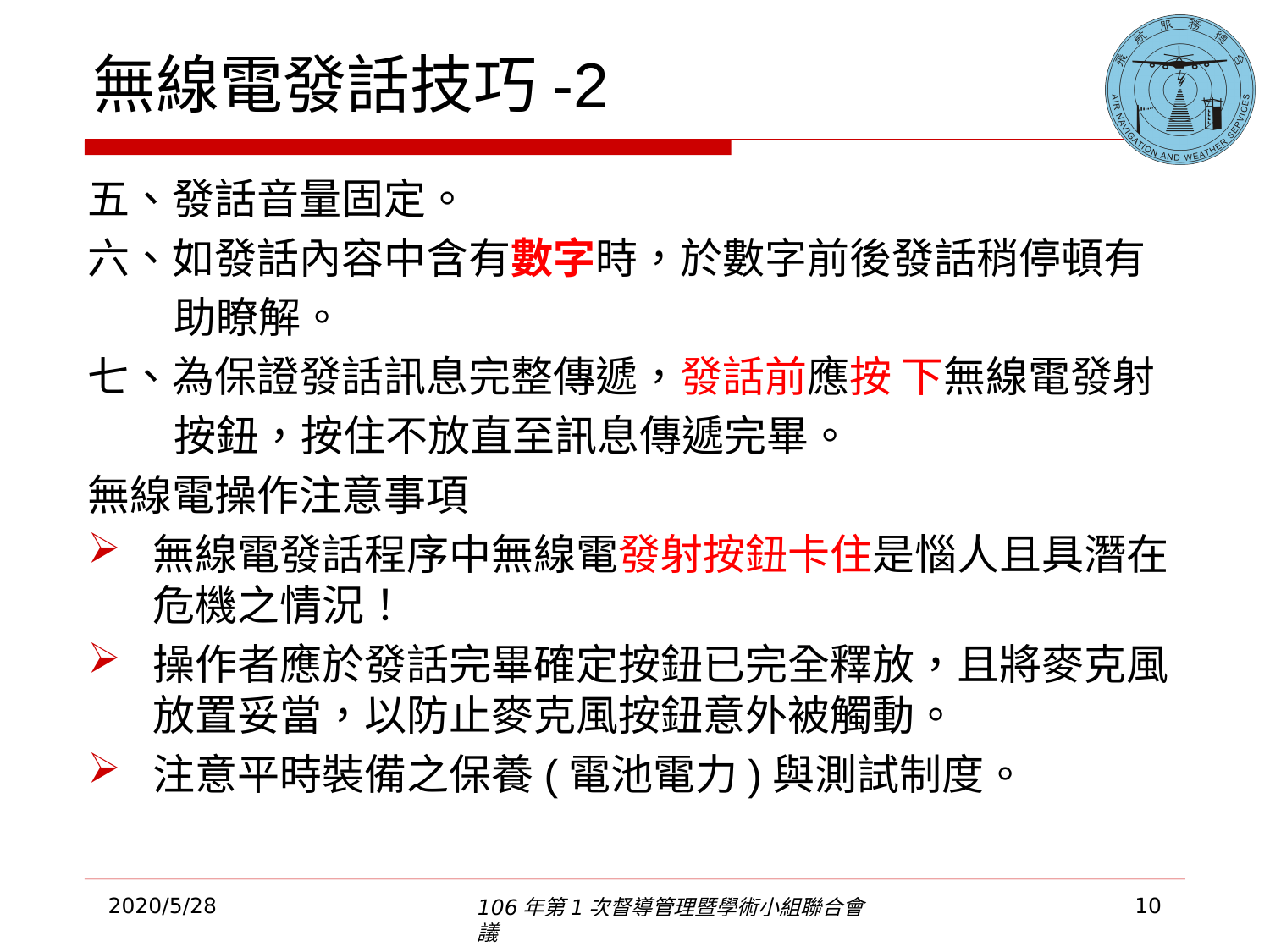

# 無線電發話技巧-2
五、發話音量固定。
六、如發話內容中含有數字時，於數字前後發話稍停頓有
        助瞭解。
七、為保證發話訊息完整傳遞，發話前應按 下無線電發射
        按鈕，按住不放直至訊息傳遞完畢。
無線電操作注意事項
無線電發話程序中無線電發射按鈕卡住是惱人且具潛在危機之情況！
操作者應於發話完畢確定按鈕已完全釋放，且將麥克風放置妥當，以防止麥克風按鈕意外被觸動。
注意平時裝備之保養(電池電力)與測試制度。

2020/5/28
10